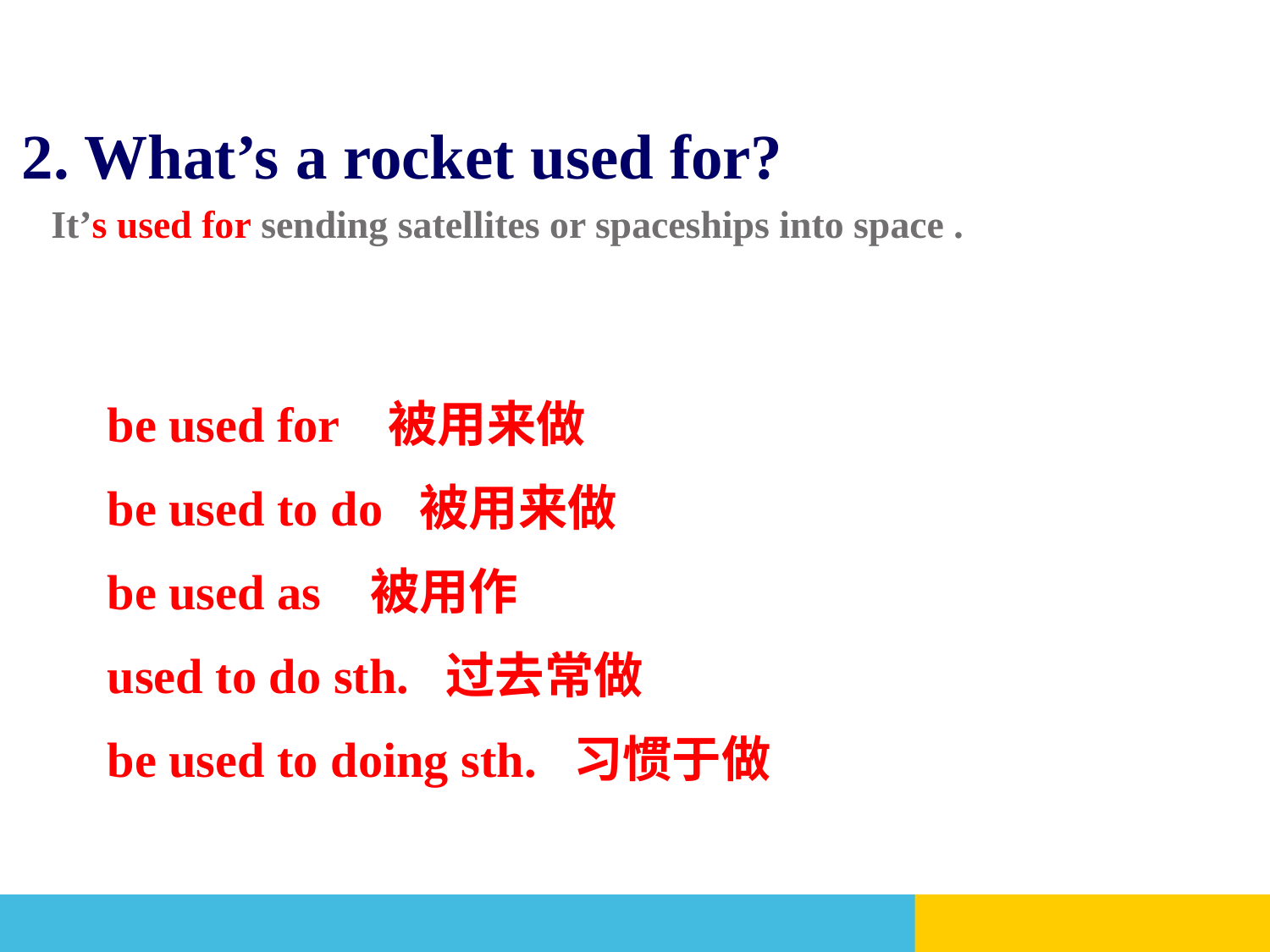

2. What’s a rocket used for?
   It’s used for sending satellites or spaceships into space .

be used for   被用来做
be used to do  被用来做
be used as   被用作
used to do sth.  过去常做
be used to doing sth.  习惯于做